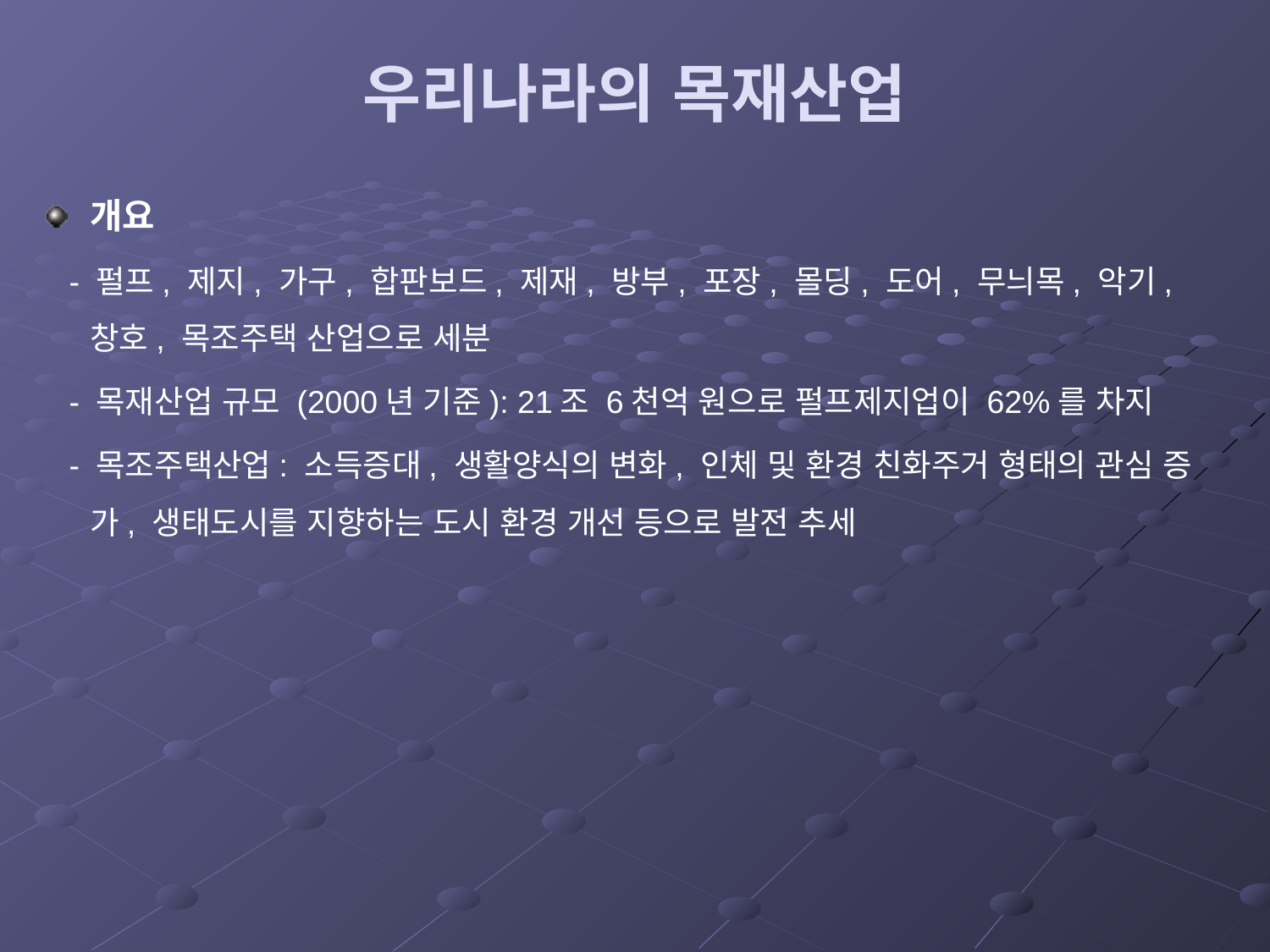

# 우리나라의 목재산업
개요
   - 펄프, 제지, 가구, 합판보드, 제재, 방부, 포장, 몰딩, 도어, 무늬목, 악기, 창호, 목조주택 산업으로 세분
   - 목재산업 규모 (2000년 기준): 21조 6천억 원으로 펄프제지업이 62%를 차지
   - 목조주택산업: 소득증대, 생활양식의 변화, 인체 및 환경 친화주거 형태의 관심 증가, 생태도시를 지향하는 도시 환경 개선 등으로 발전 추세